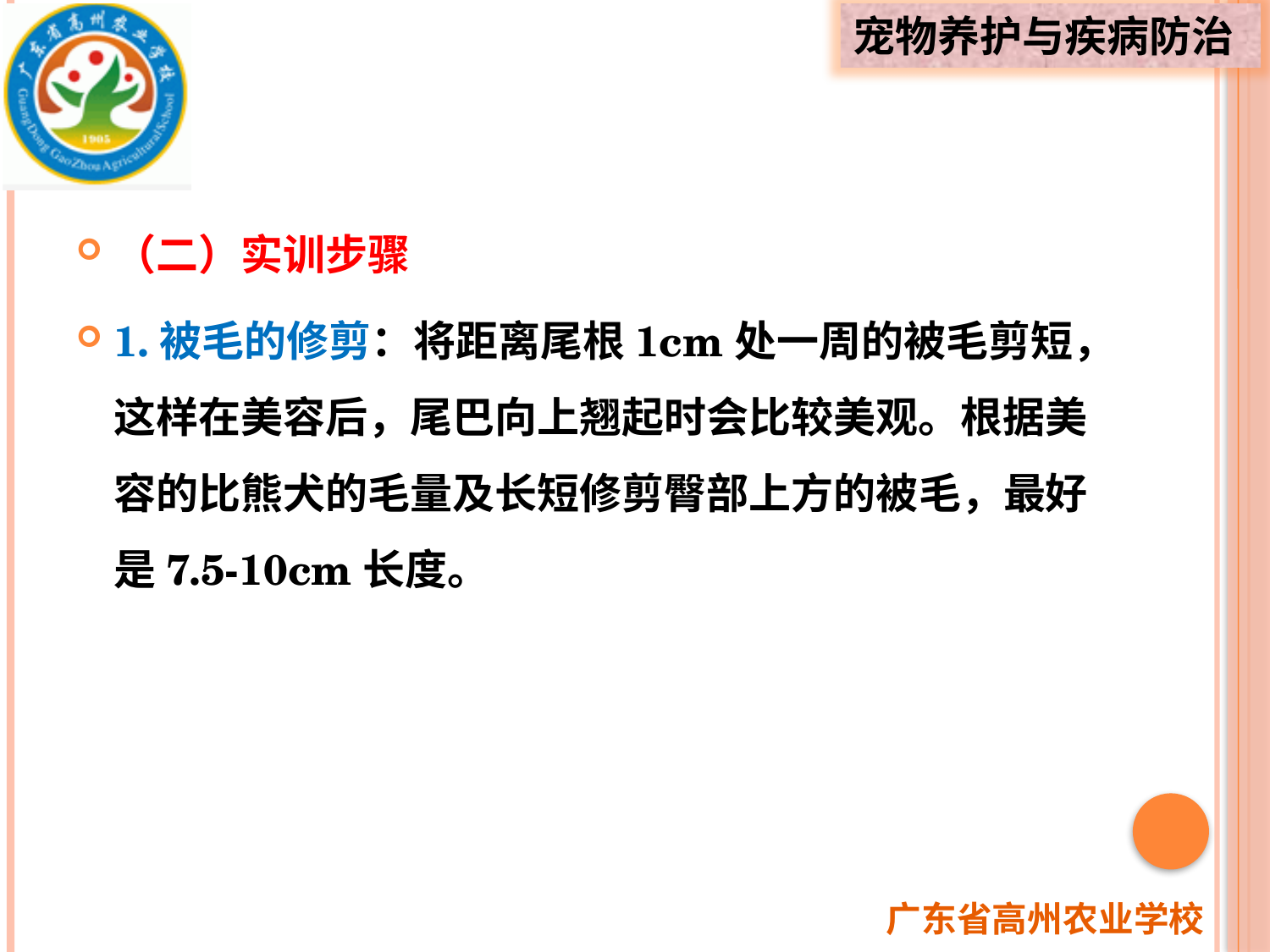

（二）实训步骤
1.被毛的修剪：将距离尾根1cm处一周的被毛剪短，这样在美容后，尾巴向上翘起时会比较美观。根据美容的比熊犬的毛量及长短修剪臀部上方的被毛，最好是7.5-10cm长度。